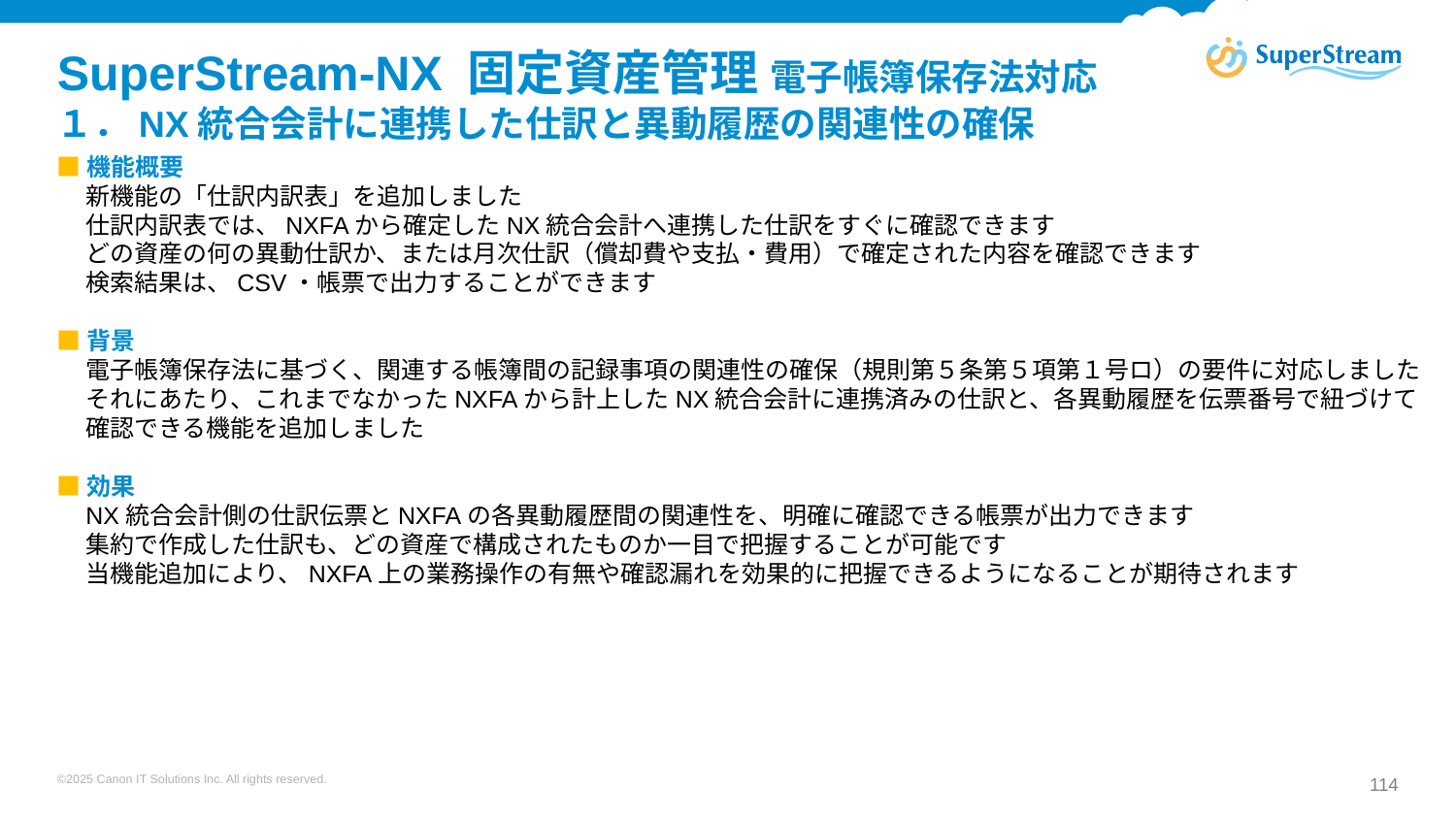

# SuperStream-NX 固定資産管理 電子帳簿保存法対応 １．NX統合会計に連携した仕訳と異動履歴の関連性の確保
■機能概要
新機能の「仕訳内訳表」を追加しました
仕訳内訳表では、NXFAから確定したNX統合会計へ連携した仕訳をすぐに確認できます
どの資産の何の異動仕訳か、または月次仕訳（償却費や支払・費用）で確定された内容を確認できます
検索結果は、CSV・帳票で出力することができます

■背景
電子帳簿保存法に基づく、関連する帳簿間の記録事項の関連性の確保（規則第５条第５項第１号ロ）の要件に対応しました
それにあたり、これまでなかったNXFAから計上したNX統合会計に連携済みの仕訳と、各異動履歴を伝票番号で紐づけて確認できる機能を追加しました

■効果
NX統合会計側の仕訳伝票とNXFAの各異動履歴間の関連性を、明確に確認できる帳票が出力できます
集約で作成した仕訳も、どの資産で構成されたものか一目で把握することが可能です
当機能追加により、NXFA上の業務操作の有無や確認漏れを効果的に把握できるようになることが期待されます

©2025 Canon IT Solutions Inc. All rights reserved.
114